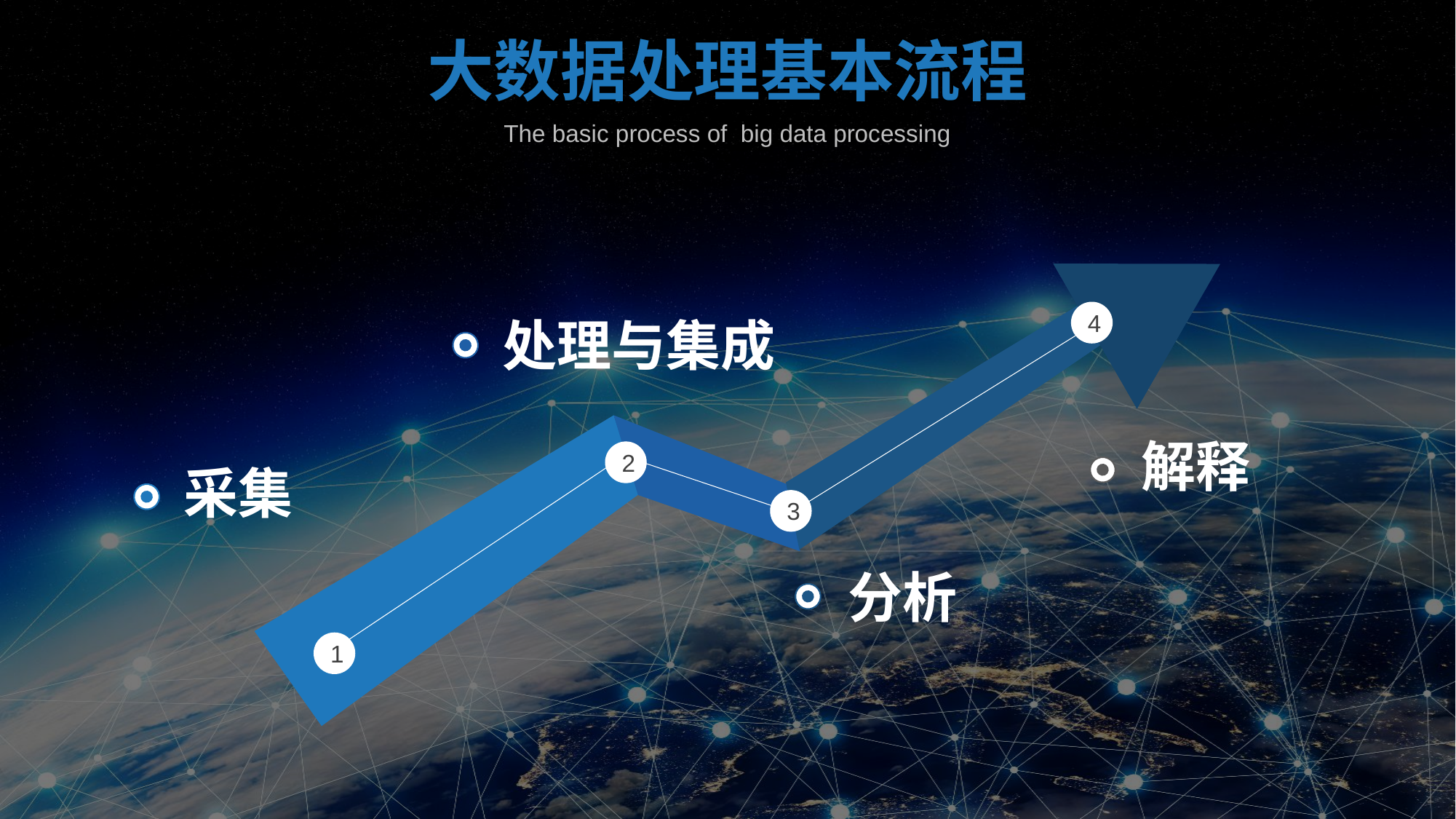

大数据处理基本流程
The basic process of  big data processing

4
处理与集成

解释
2
采集

3
分析

1